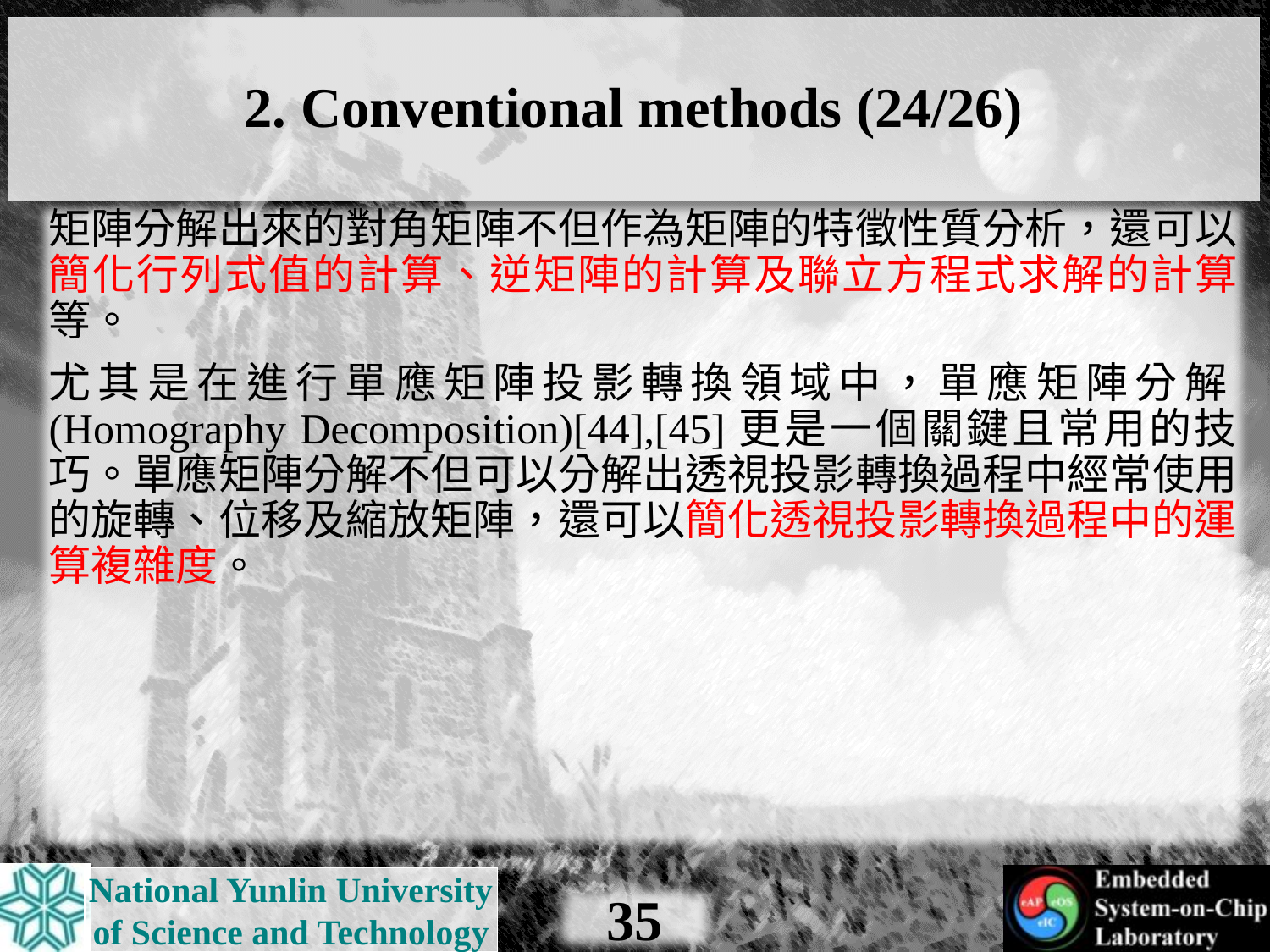

# 2. Conventional methods (24/26)
矩陣分解出來的對角矩陣不但作為矩陣的特徵性質分析，還可以簡化行列式值的計算、逆矩陣的計算及聯立方程式求解的計算等。
尤其是在進行單應矩陣投影轉換領域中，單應矩陣分解(Homography Decomposition)[44],[45]更是一個關鍵且常用的技巧。單應矩陣分解不但可以分解出透視投影轉換過程中經常使用的旋轉、位移及縮放矩陣，還可以簡化透視投影轉換過程中的運算複雜度。